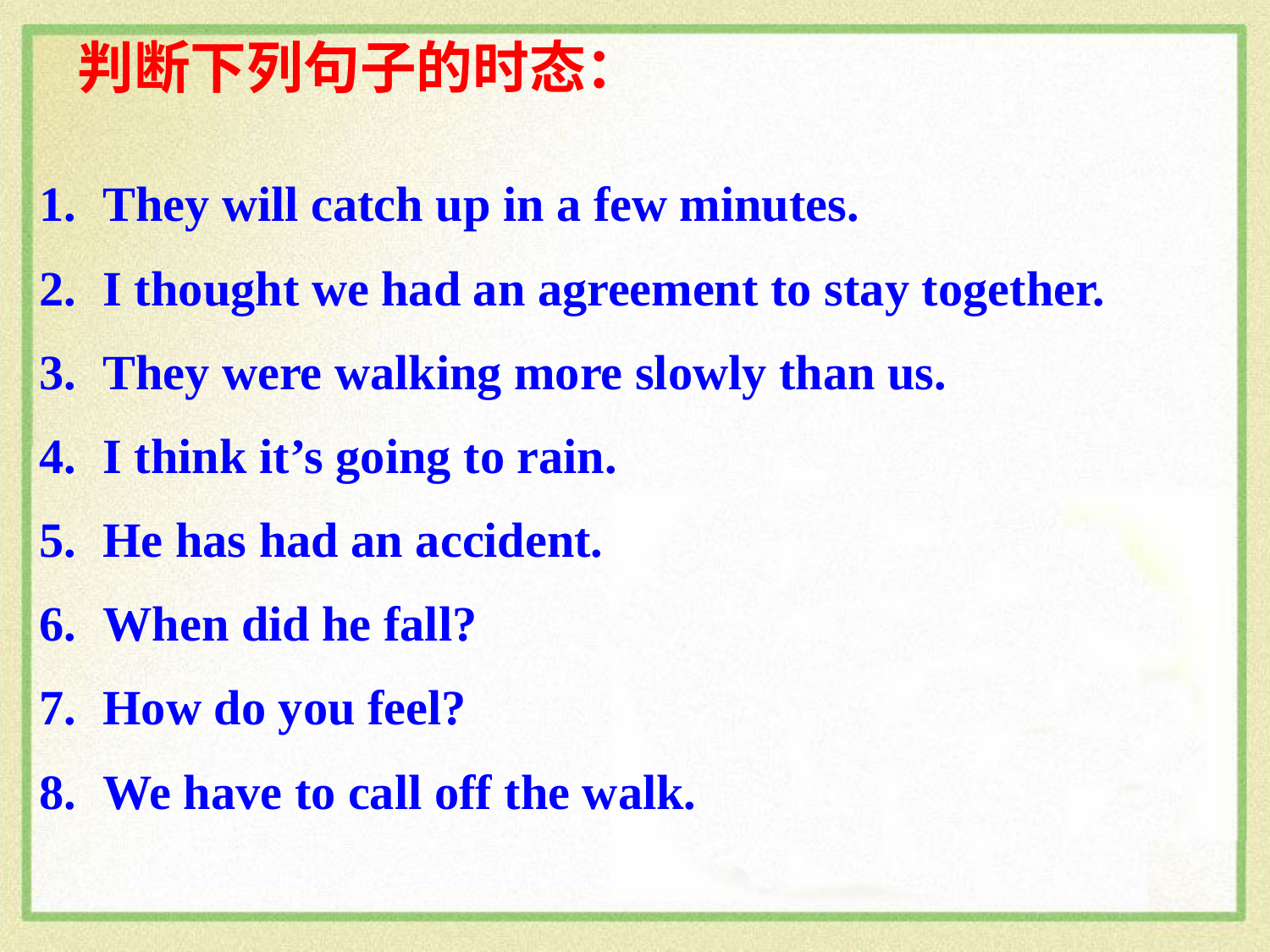

判断下列句子的时态：
They will catch up in a few minutes.
I thought we had an agreement to stay together.
They were walking more slowly than us.
I think it’s going to rain.
He has had an accident.
When did he fall?
How do you feel?
We have to call off the walk.